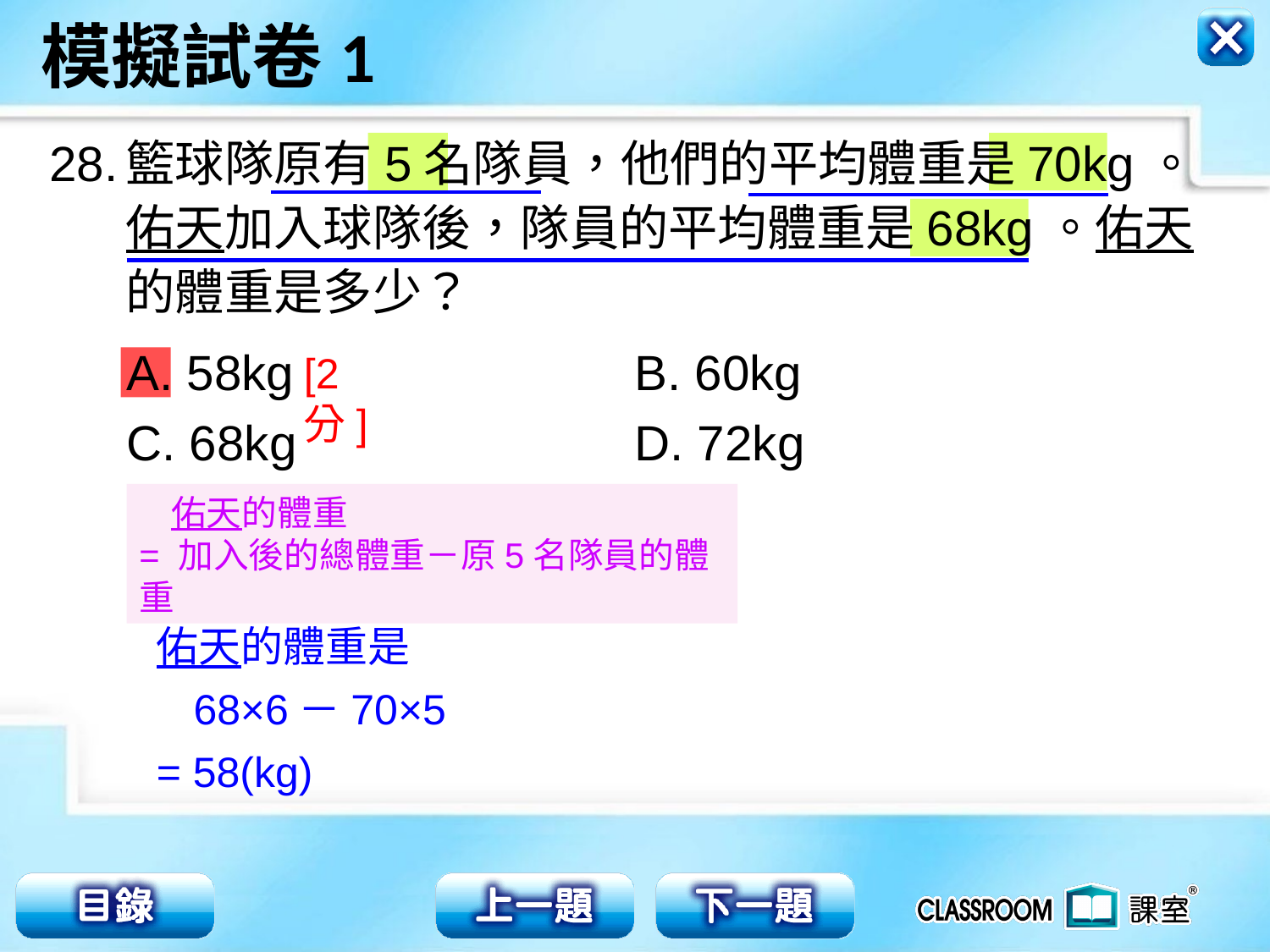

28.
籃球隊原有5名隊員，他們的平均體重是70kg。
佑天加入球隊後，隊員的平均體重是68kg。佑天
的體重是多少？

[2分]
A. 58kg			B. 60kg
C. 68kg			D. 72kg

   佑天的體重
= 加入後的總體重－原5名隊員的體重
佑天的體重是
68×6
－70×5
= 58(kg)